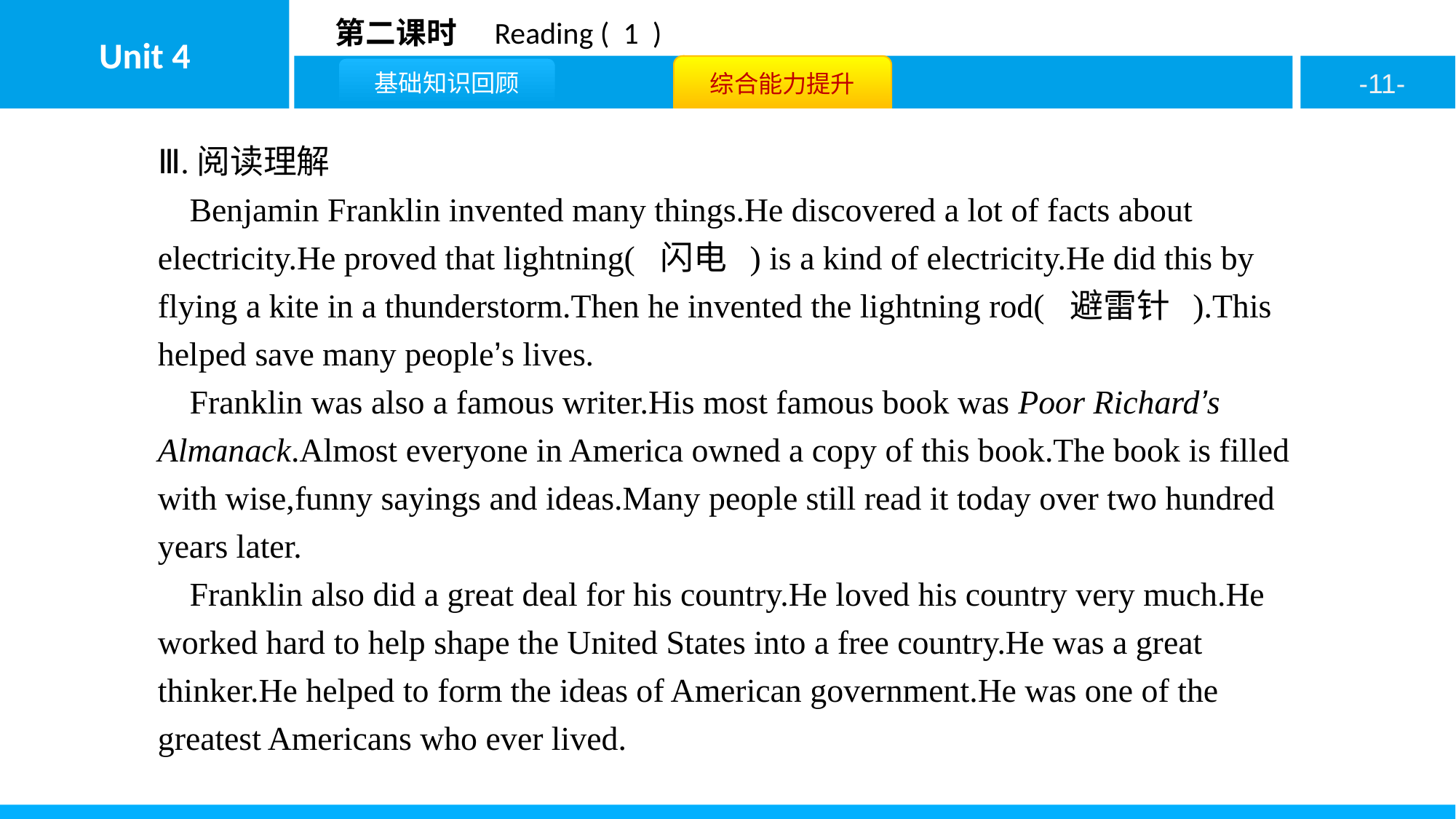

Ⅲ.阅读理解
Benjamin Franklin invented many things.He discovered a lot of facts about electricity.He proved that lightning(  闪电  ) is a kind of electricity.He did this by flying a kite in a thunderstorm.Then he invented the lightning rod(  避雷针  ).This helped save many people’s lives.
Franklin was also a famous writer.His most famous book was Poor Richard’s Almanack.Almost everyone in America owned a copy of this book.The book is filled with wise,funny sayings and ideas.Many people still read it today over two hundred years later.
Franklin also did a great deal for his country.He loved his country very much.He worked hard to help shape the United States into a free country.He was a great thinker.He helped to form the ideas of American government.He was one of the greatest Americans who ever lived.